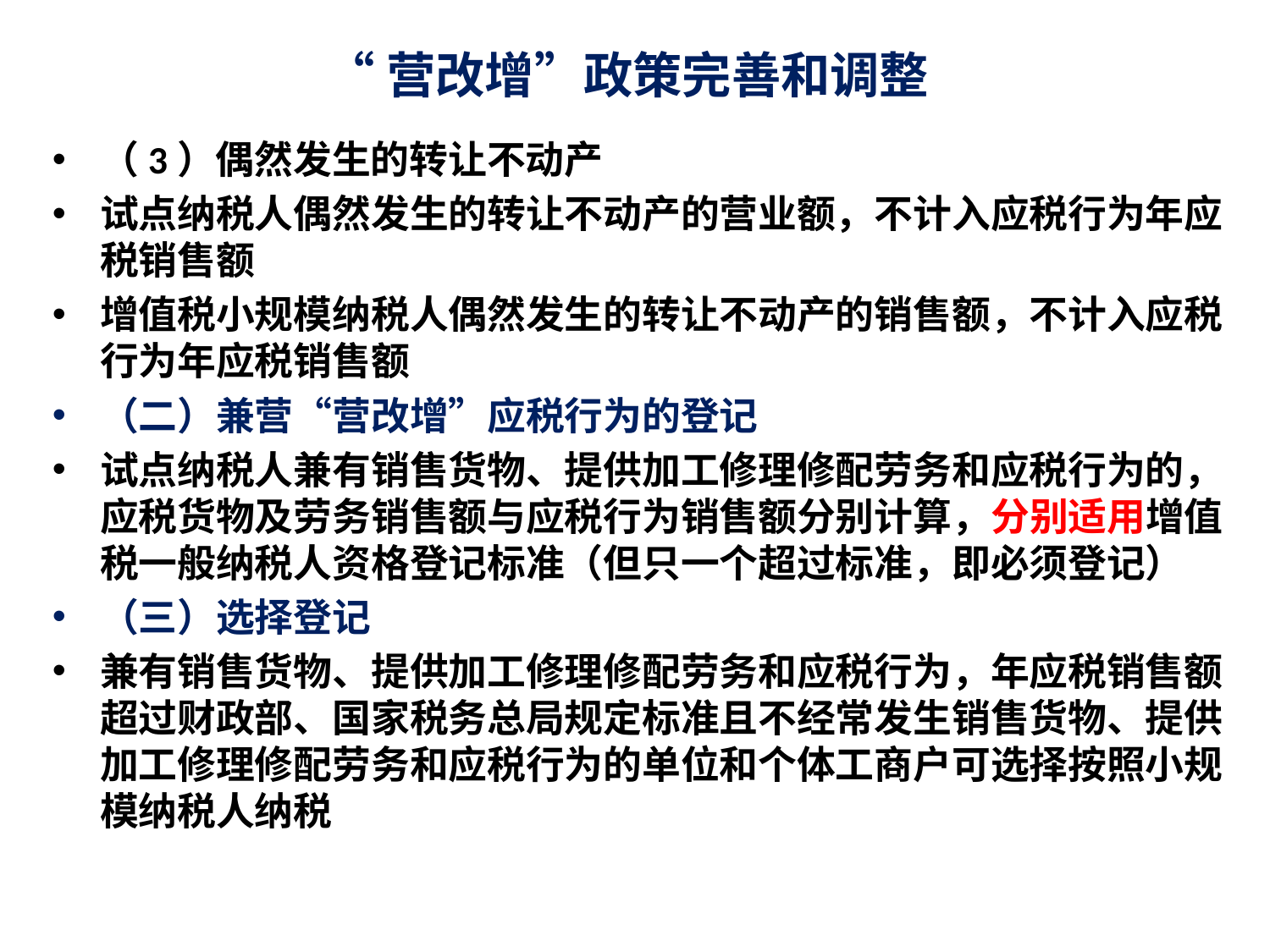

# “营改增”政策完善和调整
（3）偶然发生的转让不动产
试点纳税人偶然发生的转让不动产的营业额，不计入应税行为年应税销售额
增值税小规模纳税人偶然发生的转让不动产的销售额，不计入应税行为年应税销售额
（二）兼营“营改增”应税行为的登记
试点纳税人兼有销售货物、提供加工修理修配劳务和应税行为的，应税货物及劳务销售额与应税行为销售额分别计算，分别适用增值税一般纳税人资格登记标准（但只一个超过标准，即必须登记）
（三）选择登记
兼有销售货物、提供加工修理修配劳务和应税行为，年应税销售额超过财政部、国家税务总局规定标准且不经常发生销售货物、提供加工修理修配劳务和应税行为的单位和个体工商户可选择按照小规模纳税人纳税